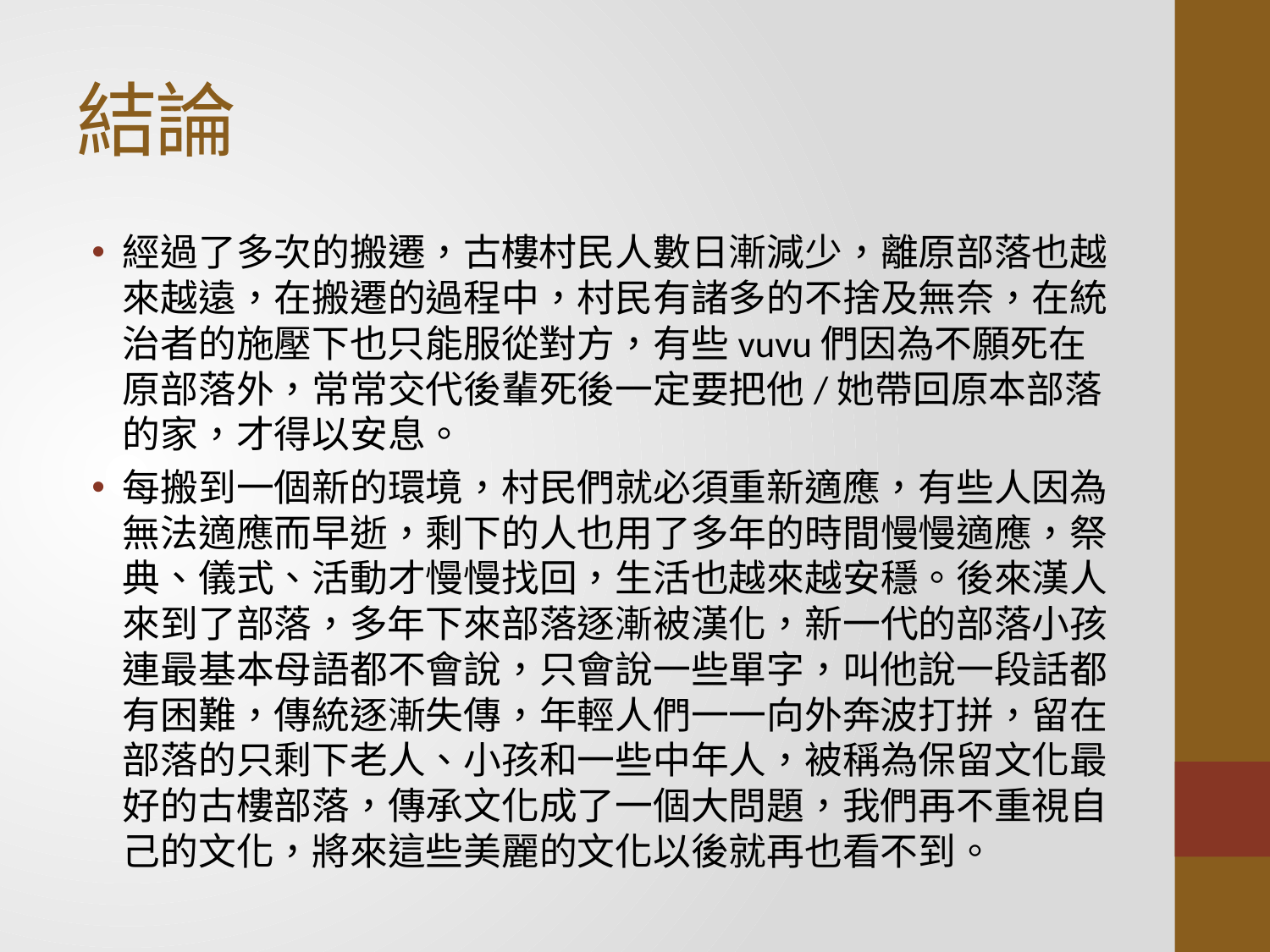

# 結論
經過了多次的搬遷，古樓村民人數日漸減少，離原部落也越來越遠，在搬遷的過程中，村民有諸多的不捨及無奈，在統治者的施壓下也只能服從對方，有些vuvu們因為不願死在原部落外，常常交代後輩死後一定要把他/她帶回原本部落的家，才得以安息。
每搬到一個新的環境，村民們就必須重新適應，有些人因為無法適應而早逝，剩下的人也用了多年的時間慢慢適應，祭典、儀式、活動才慢慢找回，生活也越來越安穩。後來漢人來到了部落，多年下來部落逐漸被漢化，新一代的部落小孩連最基本母語都不會說，只會說一些單字，叫他說一段話都有困難，傳統逐漸失傳，年輕人們一一向外奔波打拼，留在部落的只剩下老人、小孩和一些中年人，被稱為保留文化最好的古樓部落，傳承文化成了一個大問題，我們再不重視自己的文化，將來這些美麗的文化以後就再也看不到。